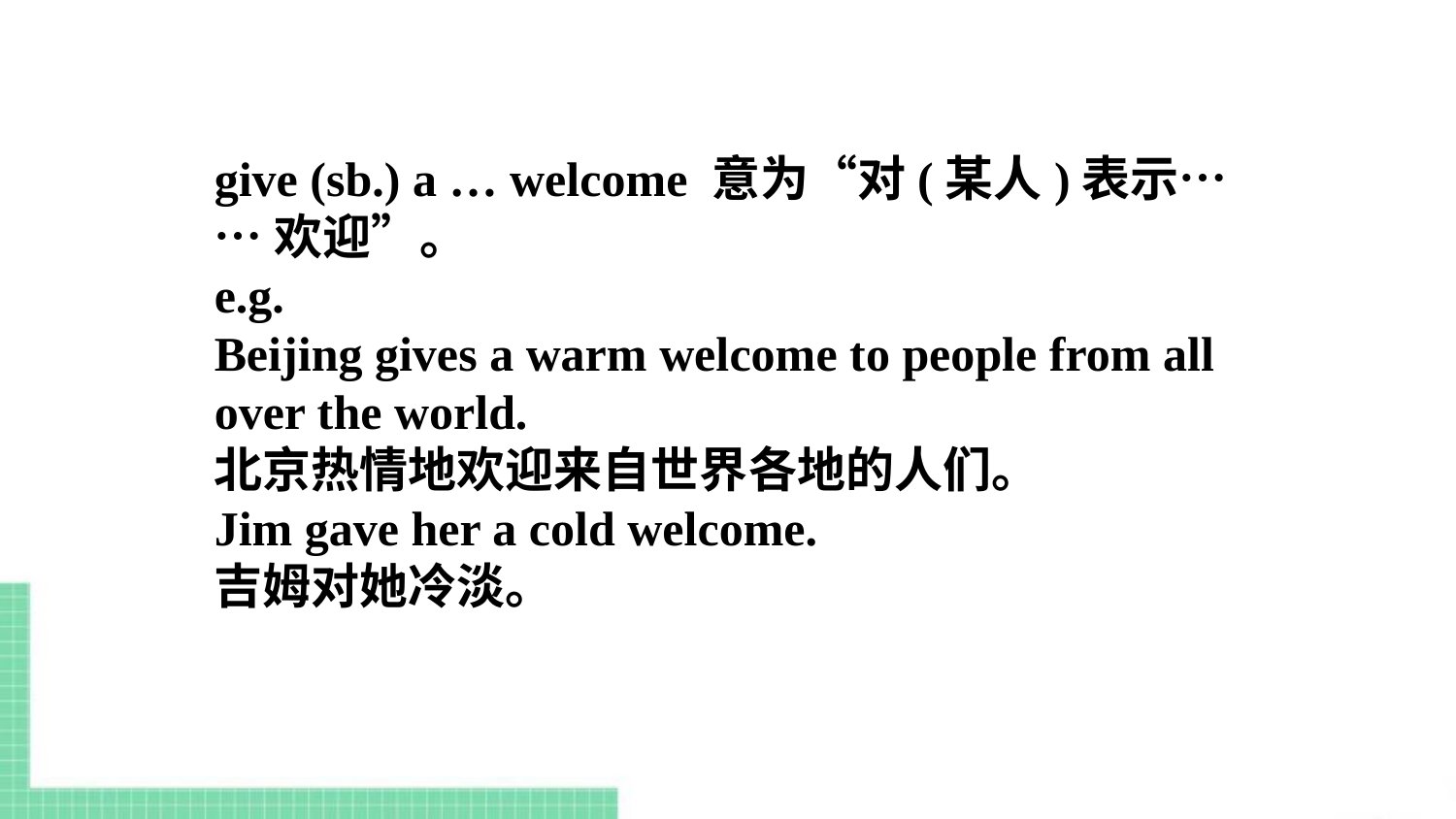

give (sb.) a … welcome 意为“对(某人)表示…… 欢迎”。
e.g.
Beijing gives a warm welcome to people from all over the world.
北京热情地欢迎来自世界各地的人们。
Jim gave her a cold welcome.
吉姆对她冷淡。